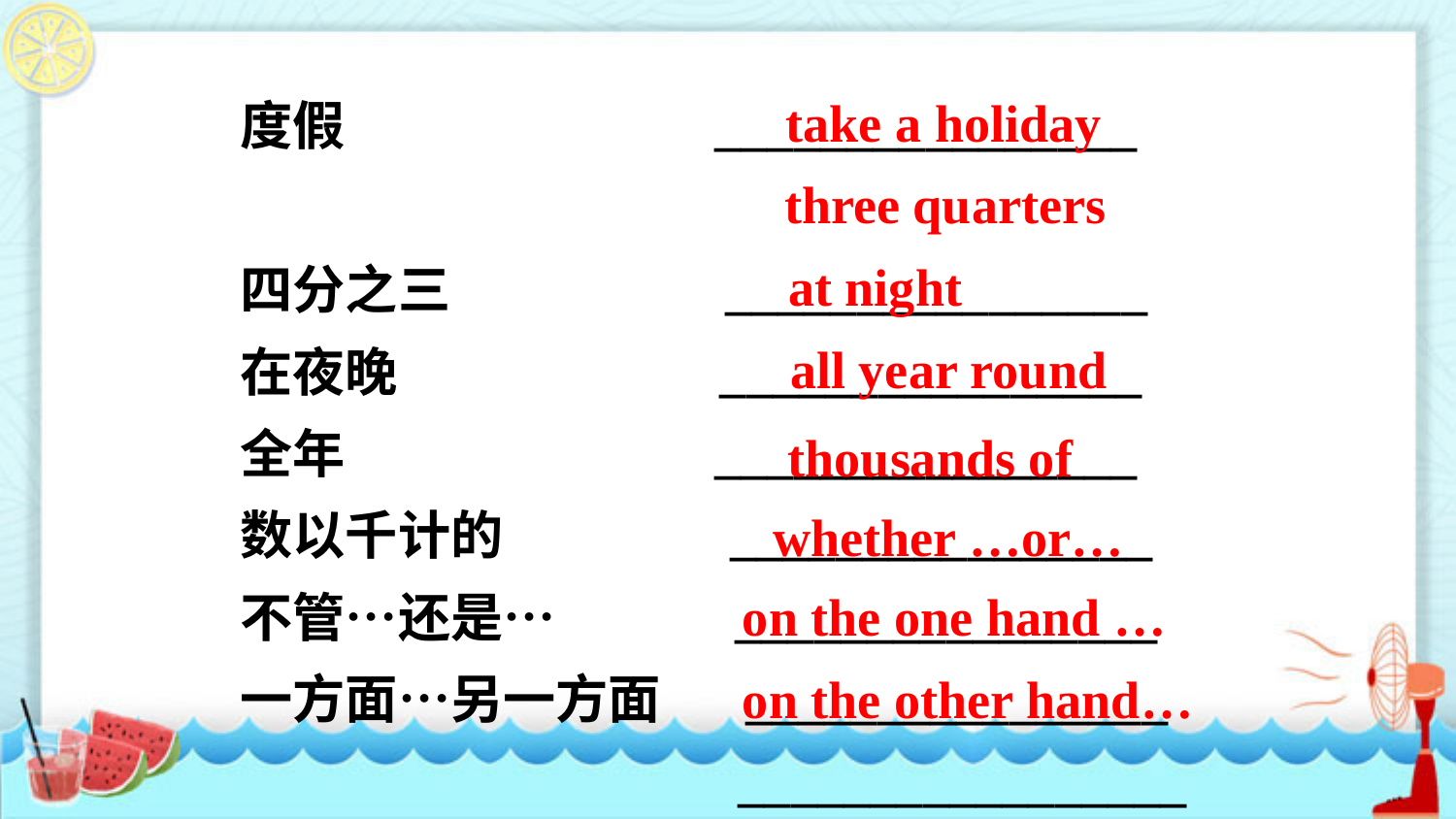

take a holiday
度假                              ________________
四分之三                      ________________
在夜晚                          ________________
全年                              ________________
数以千计的                  ________________
不管…还是…              ________________
一方面…另一方面      ________________
                                      _________________
three quarters
at night
all year round
thousands of
whether …or…
on the one hand …
on the other hand…